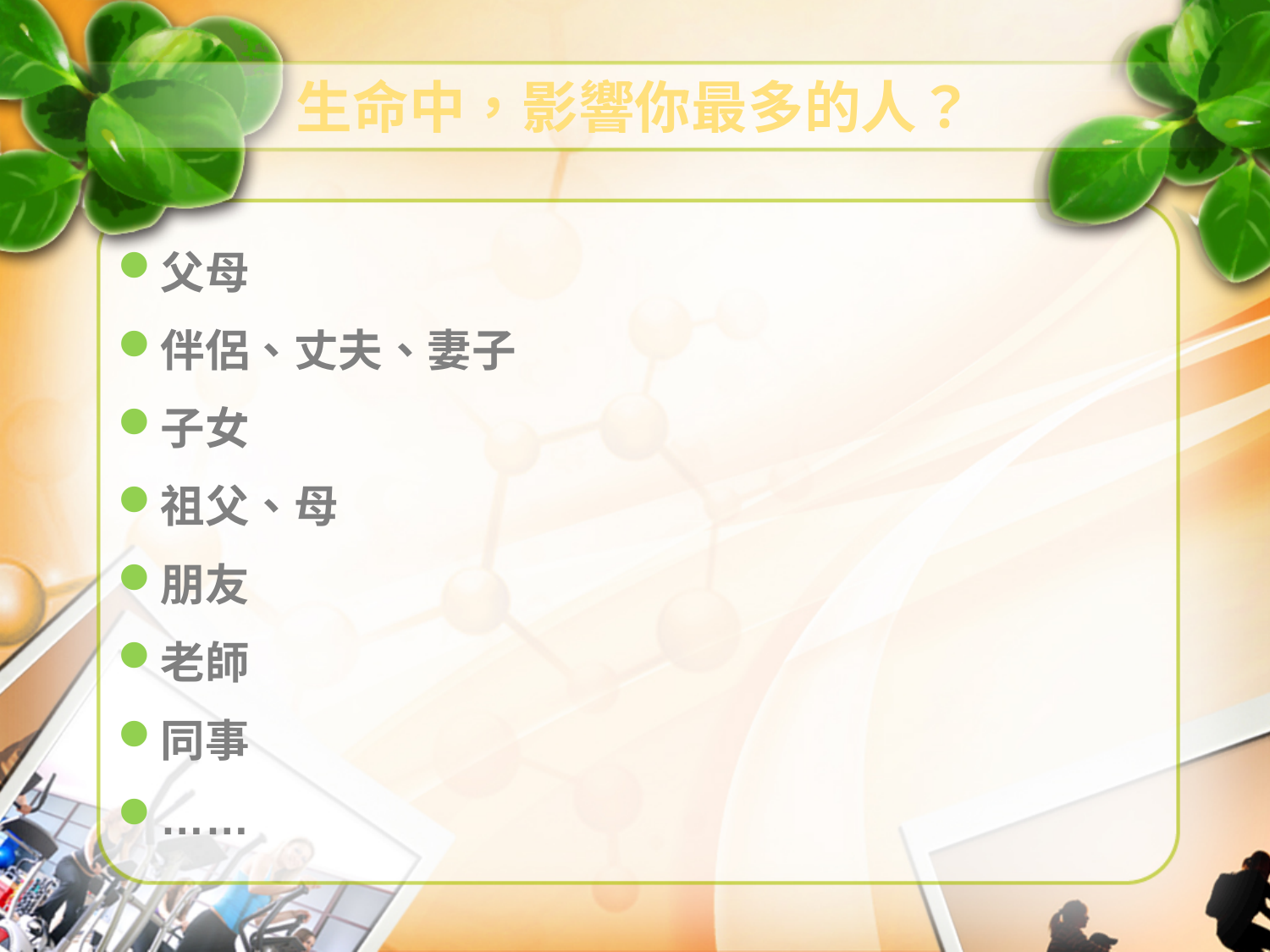

# 生命中，影響你最多的人？
父母
伴侶、丈夫、妻子
子女
祖父、母
朋友
老師
同事
……